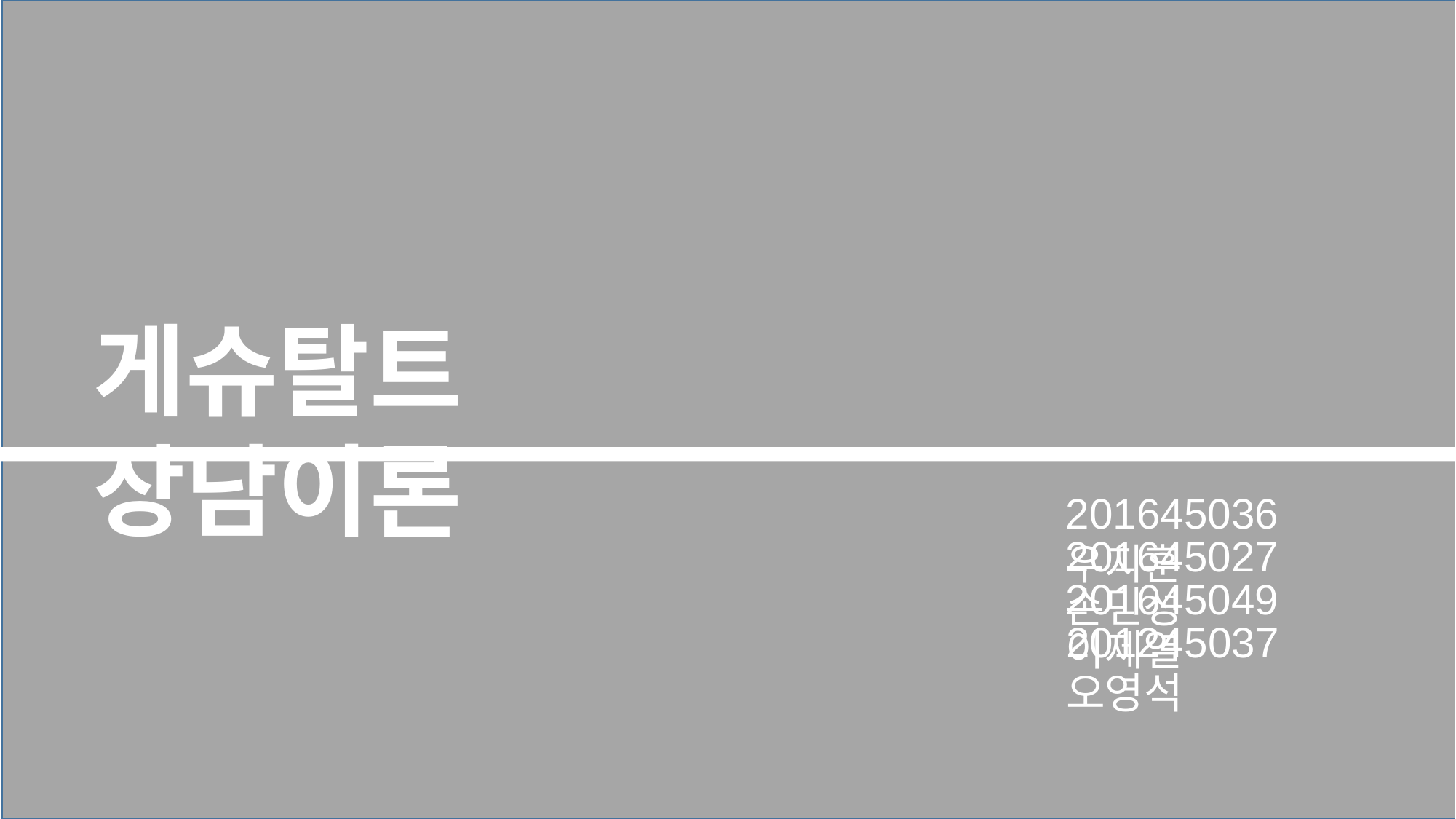

게슈탈트 상담이론

201645036  우지훈
201645027  손민성
201645049  이제열
201245037  오영석